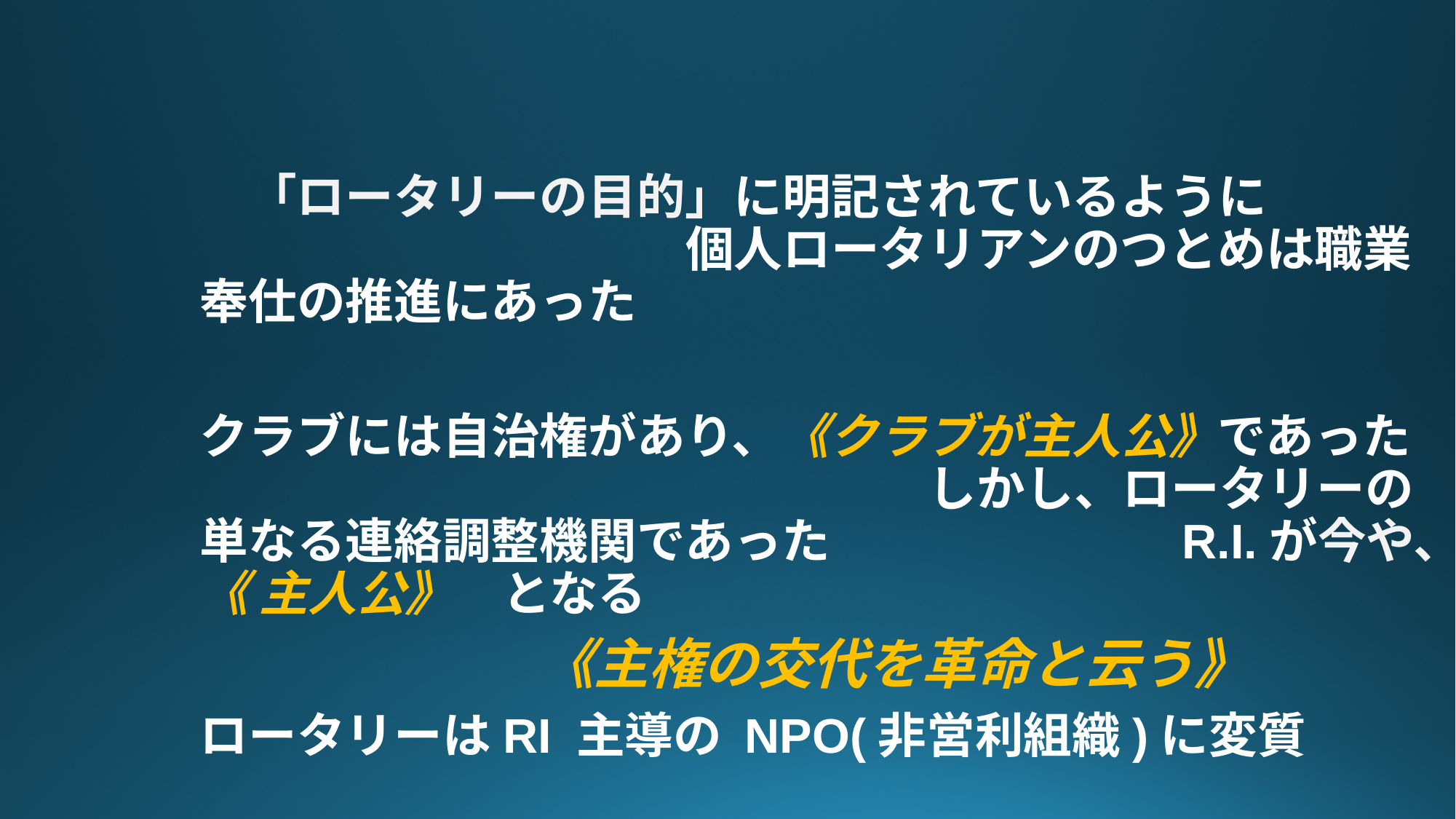

「ロータリーの目的」に明記されているように　　　　　　　　　　　　　個人ロータリアンのつとめは職業奉仕の推進にあった

クラブには自治権があり、《クラブが主人公》であった　　　　　　　　　　　　　　　しかし、ロータリーの単なる連絡調整機関であった　　　　　　　R.I.が今や、《 主人公》　となる
　　　　　　　《主権の交代を革命と云う》
ロータリーはRI 主導の NPO(非営利組織)に変質